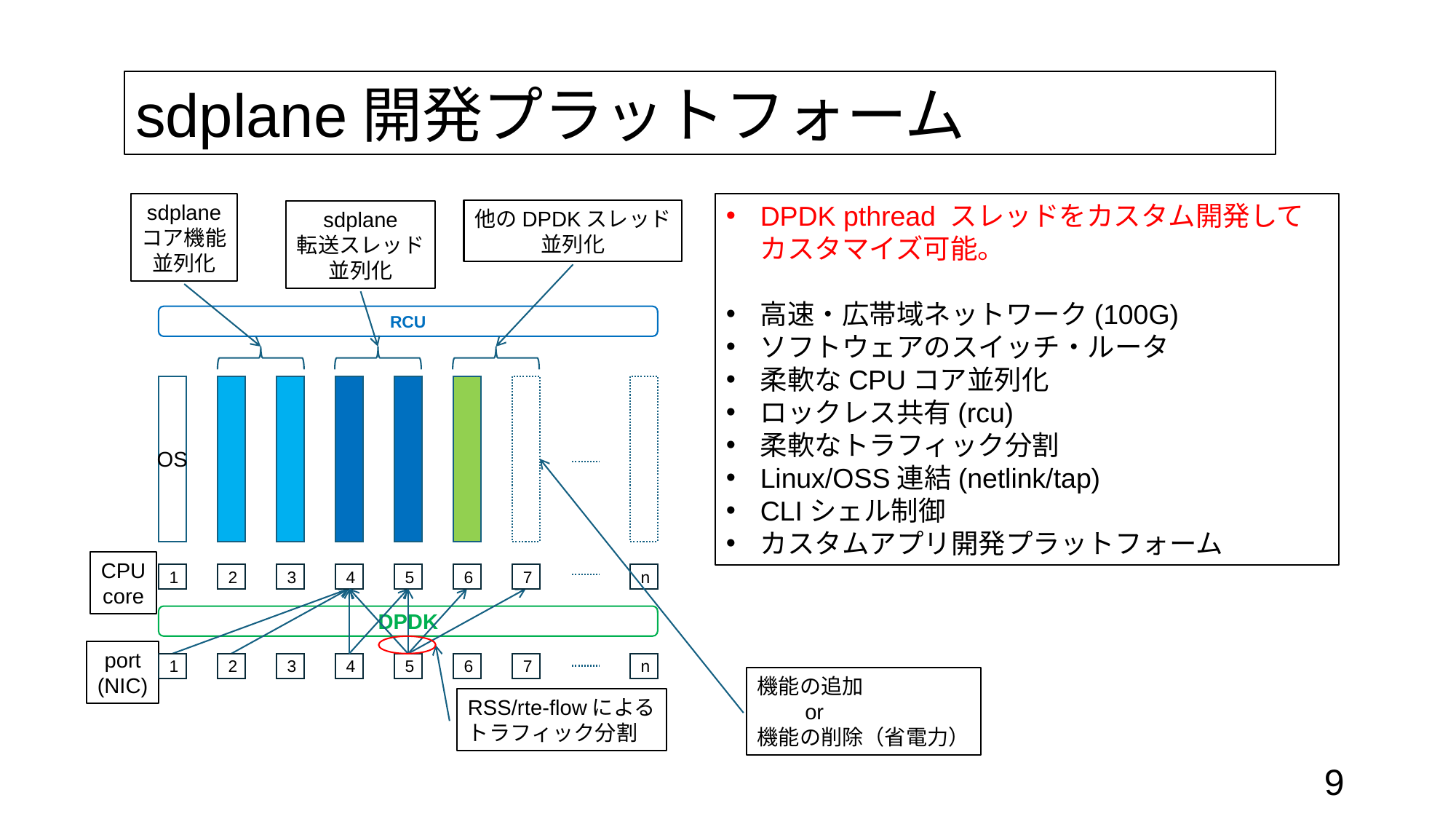

sdplane開発プラットフォーム
DPDK pthread スレッドをカスタム開発してカスタマイズ可能。

高速・広帯域ネットワーク(100G)
ソフトウェアのスイッチ・ルータ
柔軟なCPUコア並列化
ロックレス共有(rcu)
柔軟なトラフィック分割
Linux/OSS連結(netlink/tap)
CLIシェル制御
カスタムアプリ開発プラットフォーム
sdplane
コア機能
並列化
他のDPDKスレッド
並列化
sdplane
転送スレッド
並列化
RCU

OS
1
1

5
5

n
n

2
2

3
3

6
6

7
7

4
4
CPU
core
DPDK

port
(NIC)
機能の追加
　　or
機能の削除（省電力）
RSS/rte-flowによる
トラフィック分割
9